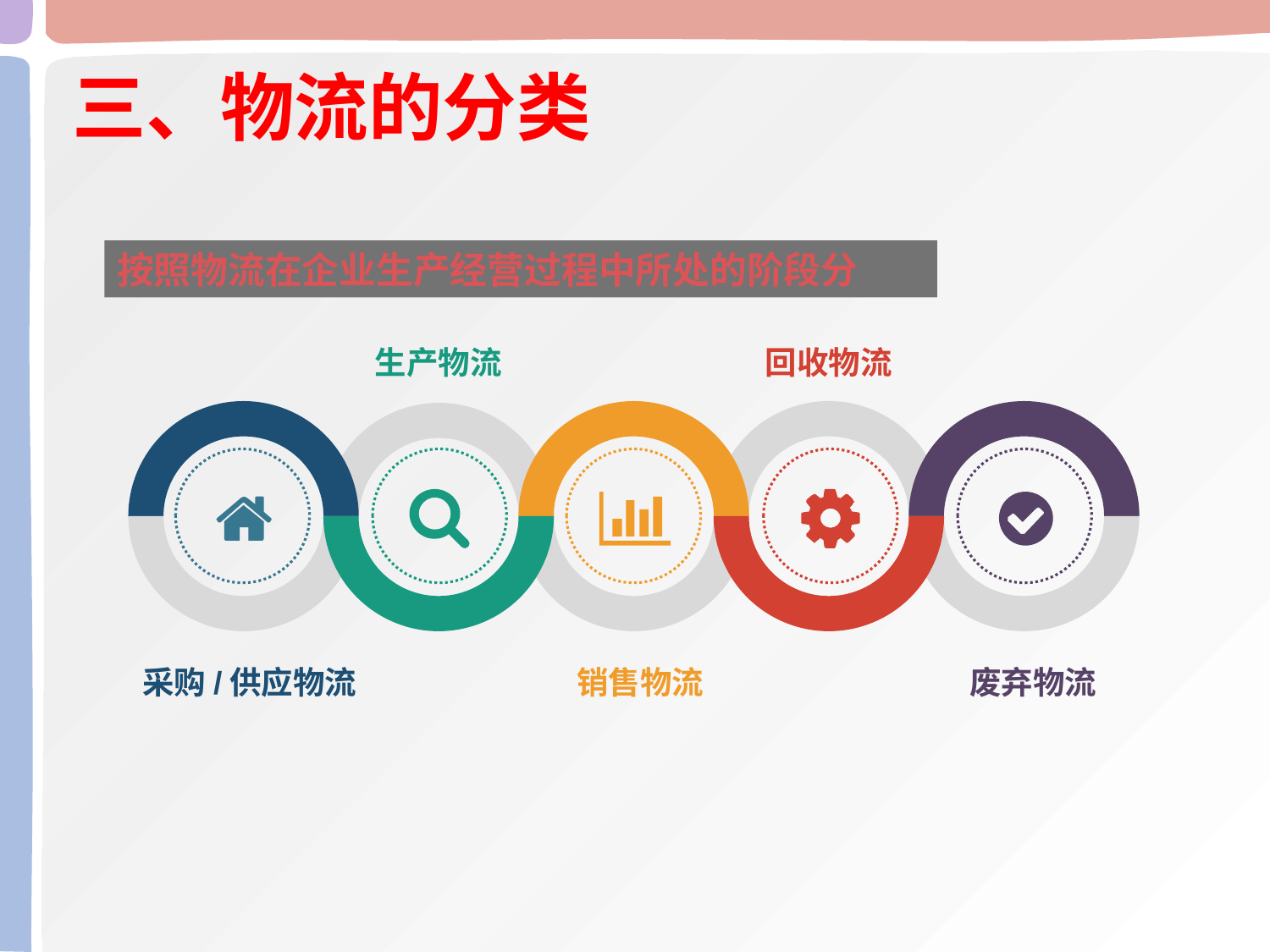

三、物流的分类
按照物流在企业生产经营过程中所处的阶段分
生产物流
回收物流

采购/供应物流
销售物流
废弃物流